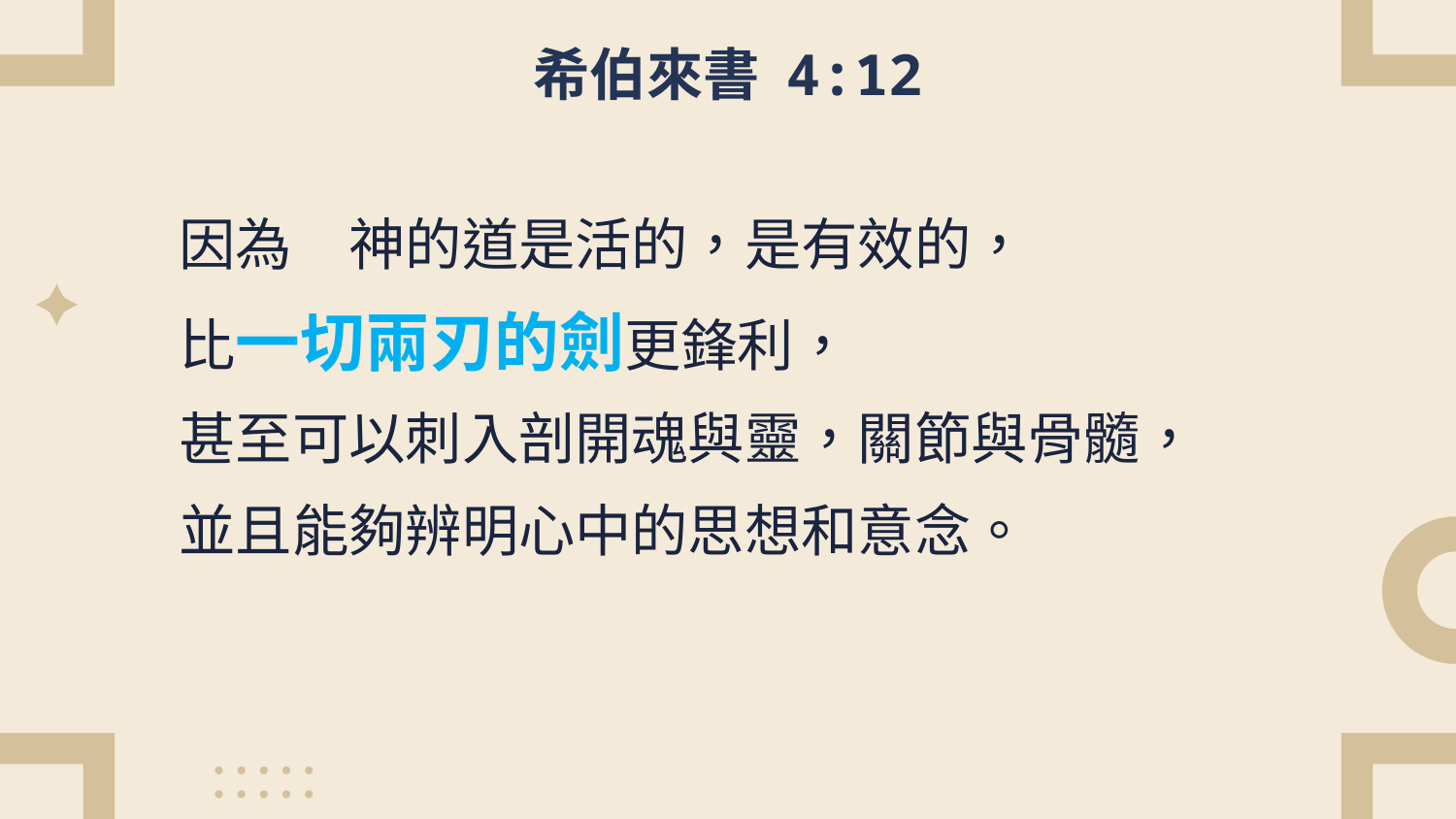

# 希伯來書 4:12
因為　神的道是活的，是有效的，
比一切兩刃的劍更鋒利，
甚至可以刺入剖開魂與靈，關節與骨髓，
並且能夠辨明心中的思想和意念。